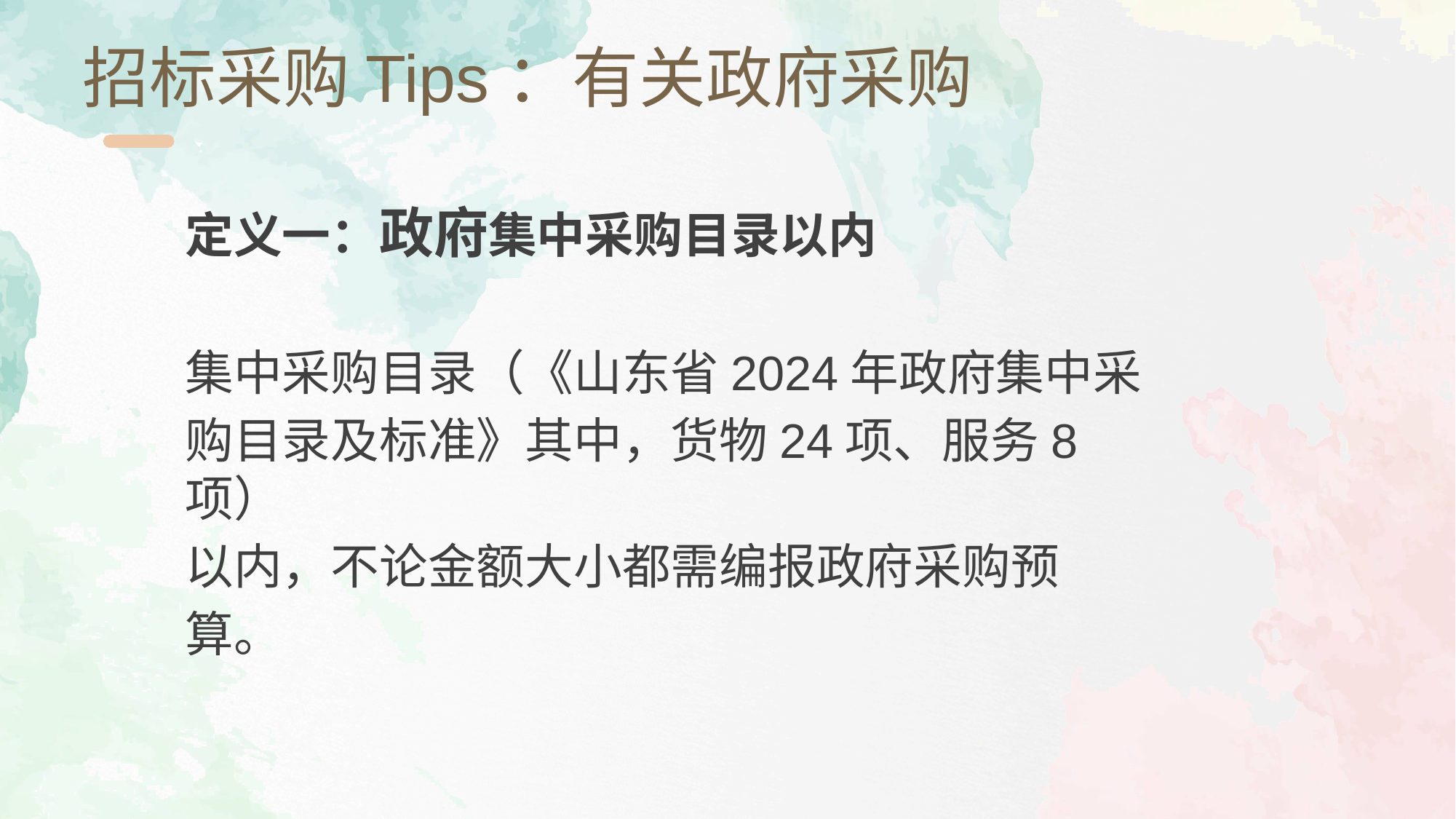

招标采购Tips：有关政府采购

定义一：政府集中采购目录以内

集中采购目录（《山东省2024年政府集中采
购目录及标准》其中，货物24项、服务8项）
以内，不论金额大小都需编报政府采购预
算。
PPT模板 http://www.1ppt.com/moban/